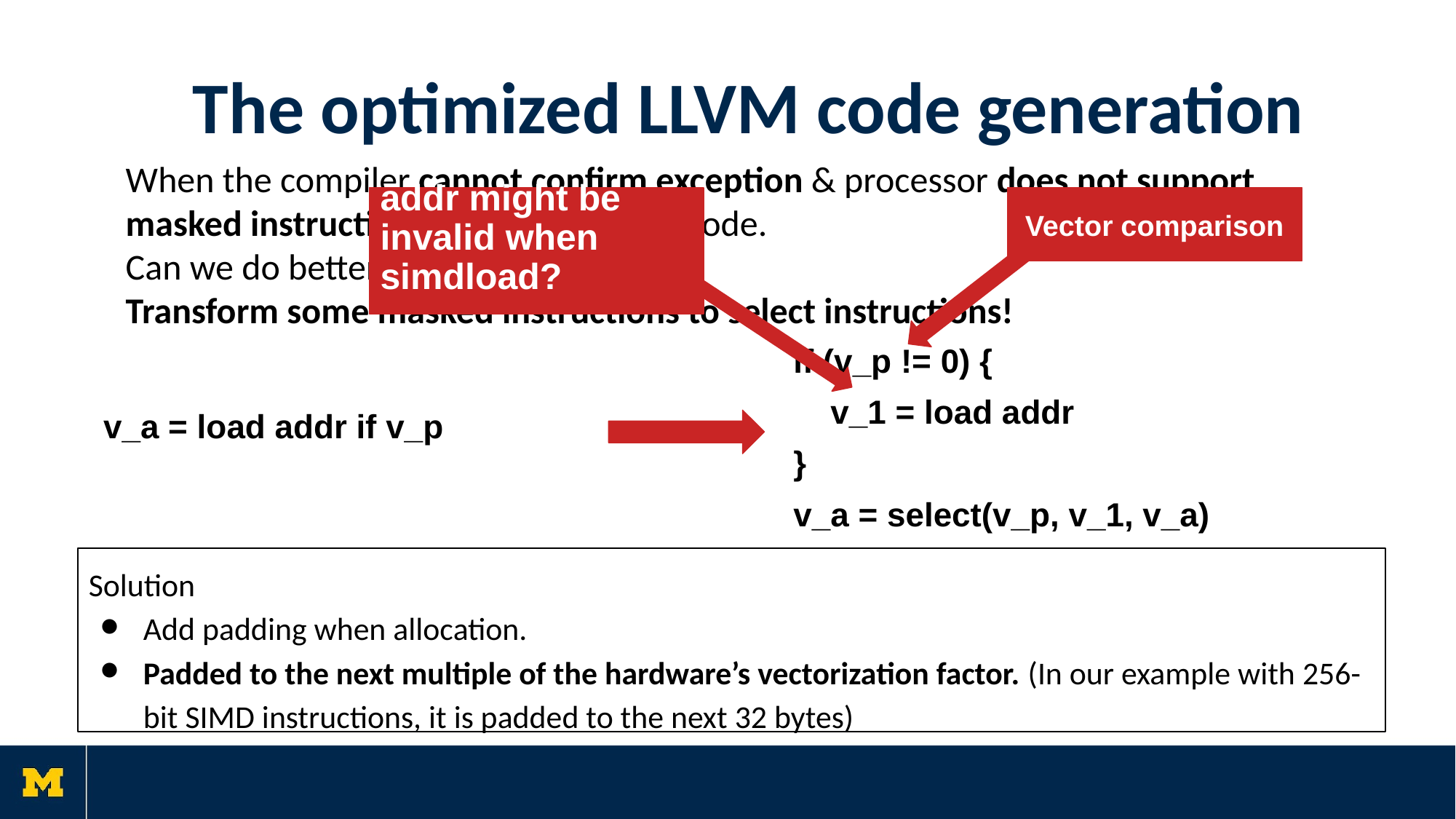

# The optimized LLVM code generation
The given text is discussing an approach for handling conditional memory operations in LLVM, a compiler infrastructure that optimizes code before it's executed on a processor. Let's translate this technical text into Chinese and then explain it:

翻译成中文：
在LLVM中处理IF语句时，编译器会以一种悲观的方式分析是否可能出现异常。当证明没有异常时，编译器会在评估IF语句的条件之前提升（hoist）加载（load）操作，并在IF语句之后下沉（sink）存储（store）操作。通过将加载和存储操作从IF语句中提升/下沉，内存访问操作就不再是基于条件的，编译器发出选择指令来混合IF语句两个分支的值。

否则，内存访问操作将是基于条件的，且在IR级别为其生成掩码指令。在后端，LLVM的Scalarize Masked Mem Intrin（SMMI）通道会查询Target Transform Information（TTI）分析结果，以评估掩码指令是否适用于选定的目标。如果结果是负面的，该通道会将掩码指令转换为在IF级联保护下的标量加载和存储操作。因此，这种方法显著降低了整体性能。

为了解决这个问题，我们利用选择指令减少没有掩码指令目标的掩码内存访问LLVM-IR指令。为了防止异常，我们通过填充来避免越界内存访问。每个内存分配都填充到硬件的向量化因数的下一个倍数，例如，在一个具有256位SIMD扩展的处理器上，分配会被填充到下一个32字节。这种填充对内存分配的效率影响可以忽略不计。在我们防止了越界内存访问之后，我们可以在后端优化掩码内存访问IR为选择指令。我们的优化执行以下步骤：(1) 基于掩码加载创建一个未掩码的向量化加载。(2) 将原始掩码转换为整数类型并与0比较。使用分支来保护向量化加载，确保掩码不等于0。当掩码为0时，访问可能导致访问违规。(3) 创建一个选择指令，根据原始掩码在加载的值和原始值之间进行选择。(4) 移除掩码加载指令。对于掩码存储指令，优化执行类似的步骤。(1) 在将要执行存储的内存区域创建一个向量化加载。(2) 创建一个选择指令，在原本打算存储的原始值和先前加载的值之间根据掩码进行选择。(3) 用选定值的未掩码向量化存储替换掩码存储指令。(4) 与掩码加载一样，通过检查掩码是否不等于0来确保操作安全。这种优化比现有的SMMI通道生成的IF级联具有更高的性能。

解释：
文本描述了LLVM编译器如何处理可能抛出异常的条件性代码，特别是涉及内存访问操作。编译器会尝试通过移动代码块的位置（提升和下沉）来优化这些操作，并在可能的情况下使用`select`指令代替掩码指令，以提高性能。当处理器不支持掩码指令时，它会通过IF语句的级联结构来保护这些操作，这种做法可能会降低程序的运行
When the compiler cannot confirm exception & processor does not support masked instructions, it will use scalar code.
Can we do better?
Transform some masked instructions to select instructions!
Vector comparison

addr might be invalid when simdload?

if (v_p != 0) {
    v_1 = load addr
}
v_a = select(v_p, v_1, v_a)
v_a = load addr if v_p

Solution
Add padding when allocation.
Padded to the next multiple of the hardware’s vectorization factor. (In our example with 256-bit SIMD instructions, it is padded to the next 32 bytes)